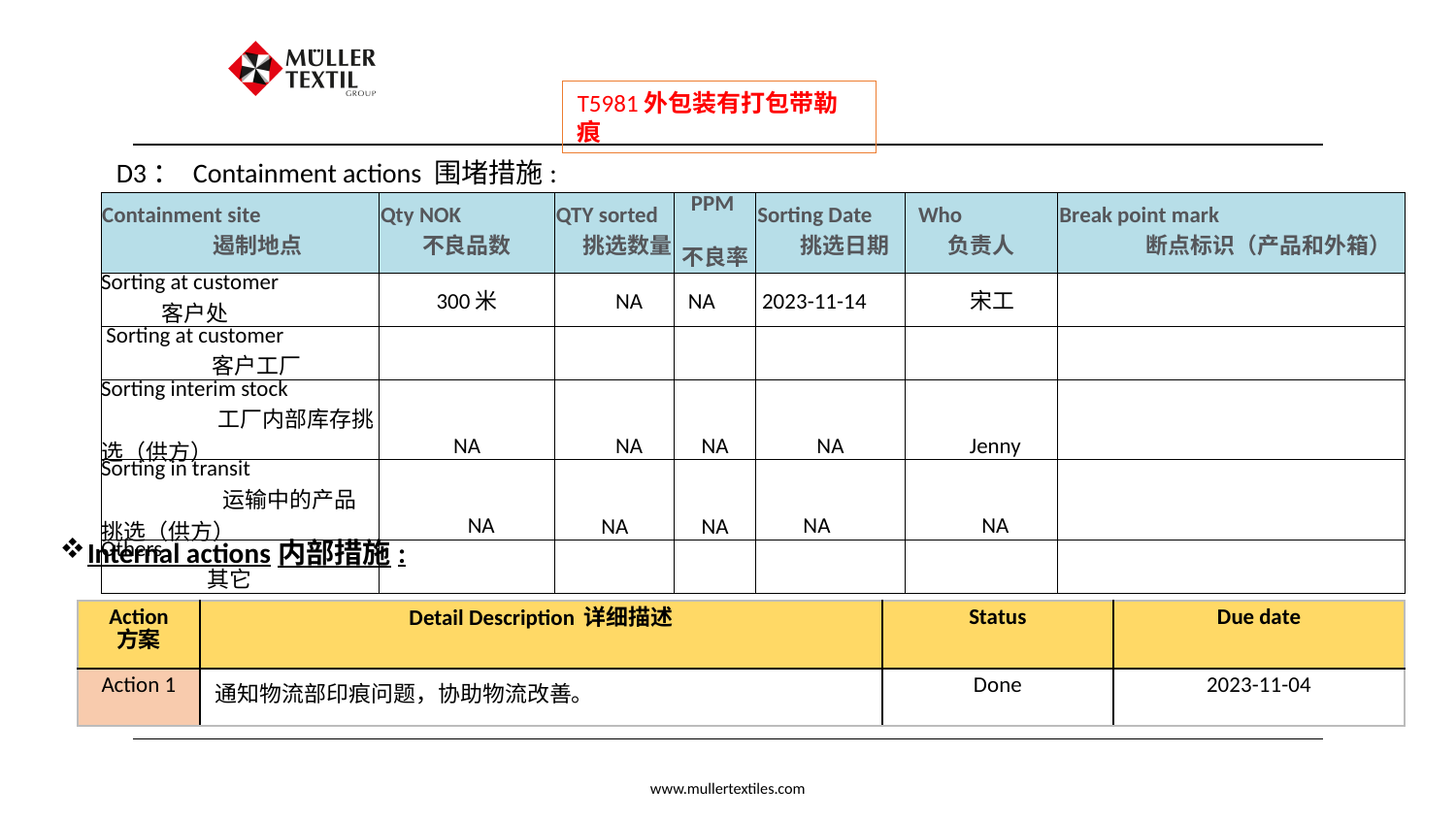

T5981外包装有打包带勒痕
D3： Containment actions 围堵措施:

| Containment site 遏制地点 | Qty NOK 不良品数 | QTY sorted 挑选数量 | PPM 不良率 | Sorting Date 挑选日期 | Who 负责人 | Break point mark 断点标识（产品和外箱） |
| --- | --- | --- | --- | --- | --- | --- |
| Sorting at customer 客户处 | 300米 | NA | NA | 2023-11-14 | 宋工 |  |
| Sorting at customer 客户工厂 |  |  |  |  |  |  |
| Sorting interim stock 工厂内部库存挑选（供方） | NA | NA | NA | NA | Jenny |  |
| Sorting in transit 运输中的产品挑选（供方） | NA | NA | NA | NA | NA |  |
| Others 其它 |  |  |  |  |  |  |
Internal actions内部措施:
| Action 方案 | Detail Description 详细描述 | Status | Due date |
| --- | --- | --- | --- |
| Action 1 | 通知物流部印痕问题，协助物流改善。 | Done | 2023-11-04 |